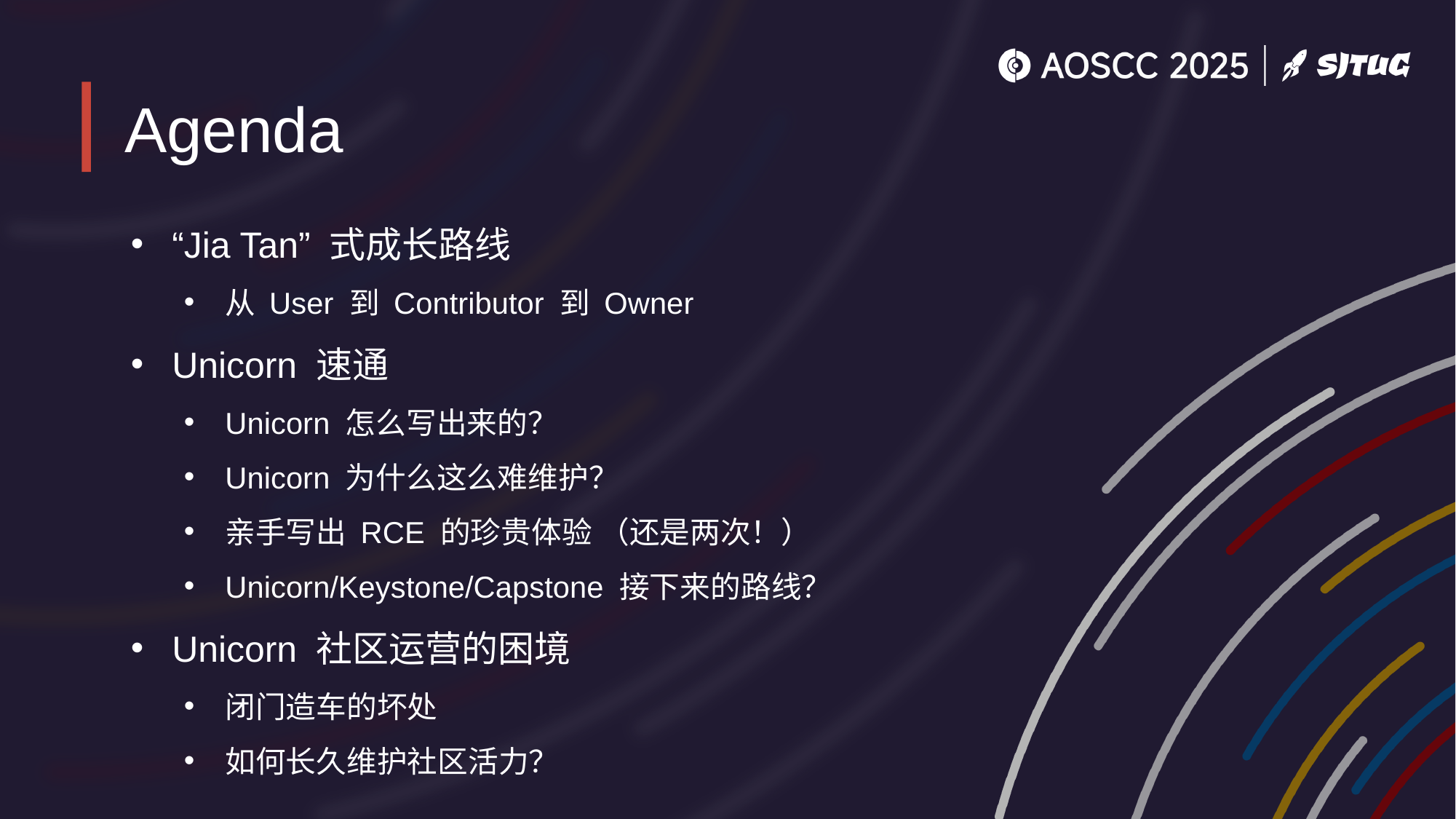

# Agenda
“Jia Tan” 式成长路线
从 User 到 Contributor 到 Owner
Unicorn 速通
Unicorn 怎么写出来的？
Unicorn 为什么这么难维护？
亲手写出 RCE 的珍贵体验 （还是两次！）
Unicorn/Keystone/Capstone 接下来的路线？
Unicorn 社区运营的困境
闭门造车的坏处
如何长久维护社区活力？